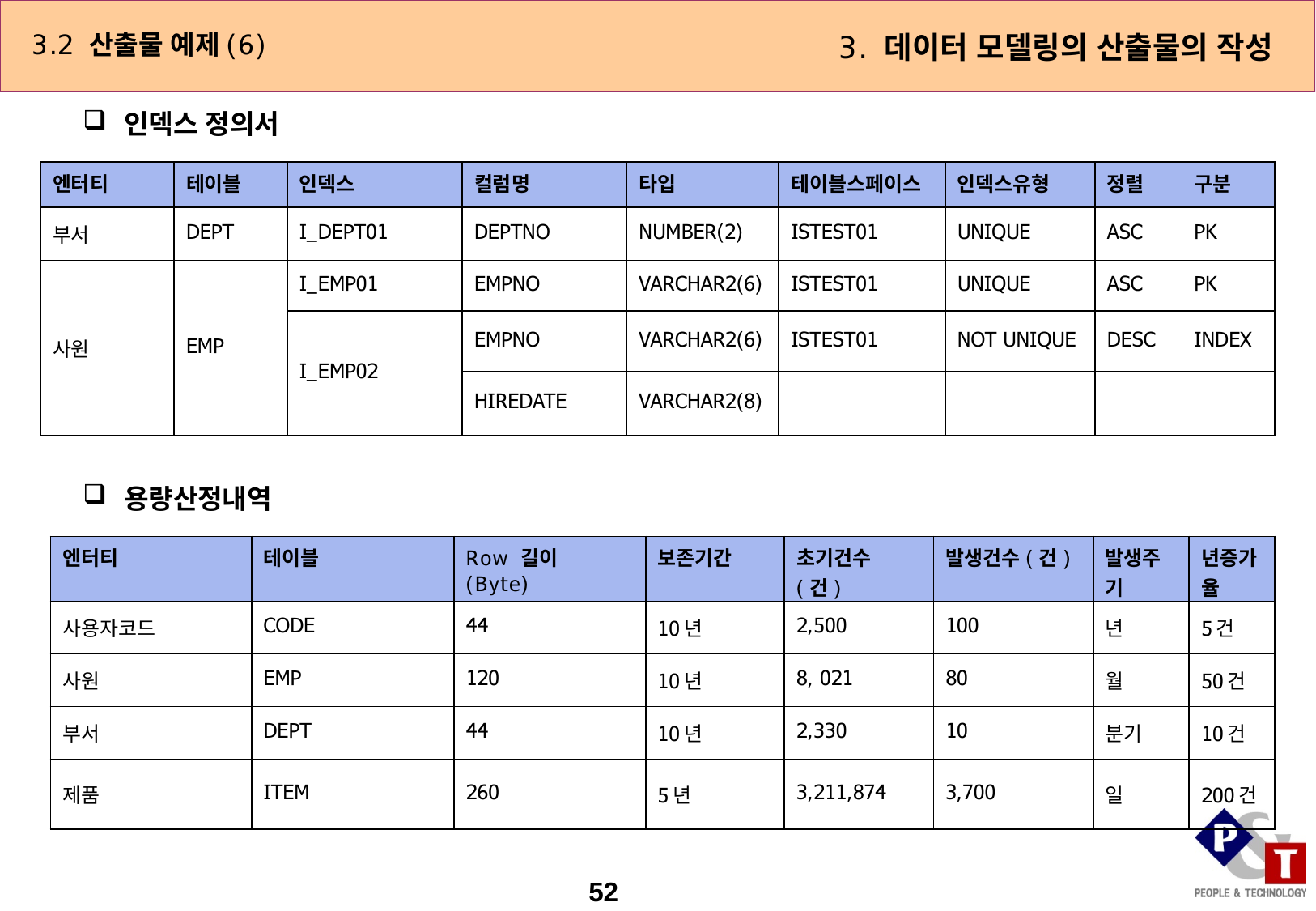

3.2 산출물 예제(6)
3. 데이터 모델링의 산출물의 작성
 인덱스 정의서
| 엔터티 | 테이블 | 인덱스 | 컬럼명 | 타입 | 테이블스페이스 | 인덱스유형 | 정렬 | 구분 |
| --- | --- | --- | --- | --- | --- | --- | --- | --- |
| 부서 | DEPT | I\_DEPT01 | DEPTNO | NUMBER(2) | ISTEST01 | UNIQUE | ASC | PK |
| 사원 | EMP | I\_EMP01 | EMPNO | VARCHAR2(6) | ISTEST01 | UNIQUE | ASC | PK |
|  |  | I\_EMP02 | EMPNO | VARCHAR2(6) | ISTEST01 | NOT UNIQUE | DESC | INDEX |
|  |  |  | HIREDATE | VARCHAR2(8) |  |  |  |  |
 용량산정내역
| 엔터티 | 테이블 | Row 길이 (Byte) | 보존기간 | 초기건수(건) | 발생건수(건) | 발생주기 | 년증가율 |
| --- | --- | --- | --- | --- | --- | --- | --- |
| 사용자코드 | CODE | 44 | 10년 | 2,500 | 100 | 년 | 5건 |
| 사원 | EMP | 120 | 10년 | 8, 021 | 80 | 월 | 50건 |
| 부서 | DEPT | 44 | 10년 | 2,330 | 10 | 분기 | 10건 |
| 제품 | ITEM | 260 | 5년 | 3,211,874 | 3,700 | 일 | 200건 |